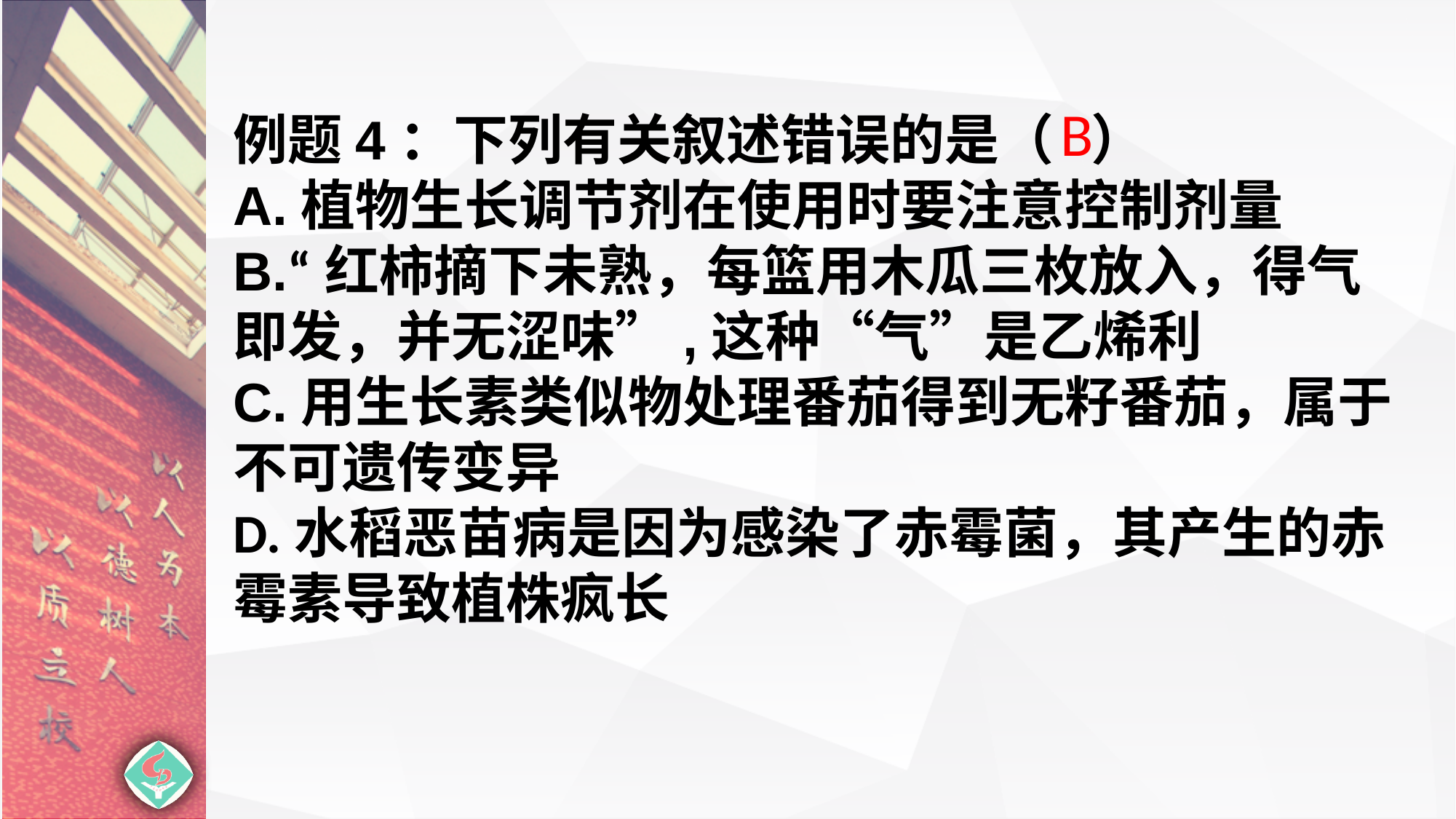

例题4：下列有关叙述错误的是（   ）
A.植物生长调节剂在使用时要注意控制剂量
B.“红柿摘下未熟，每篮用木瓜三枚放入，得气即发，并无涩味”,这种“气”是乙烯利
C.用生长素类似物处理番茄得到无籽番茄，属于不可遗传变异
D.水稻恶苗病是因为感染了赤霉菌，其产生的赤霉素导致植株疯长
B